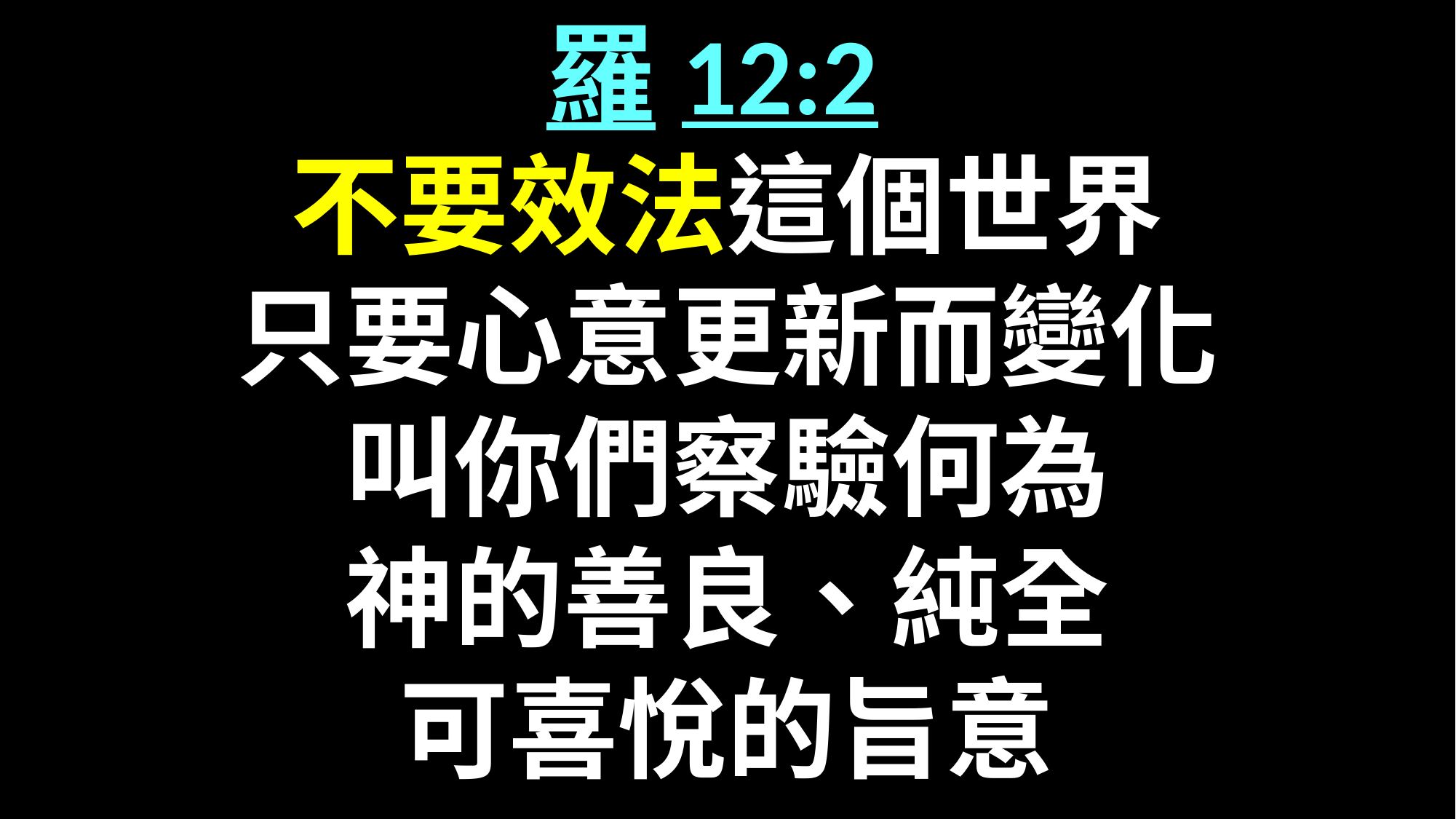

羅12:2
不要效法這個世界
只要心意更新而變化
叫你們察驗何為
神的善良、純全
可喜悅的旨意